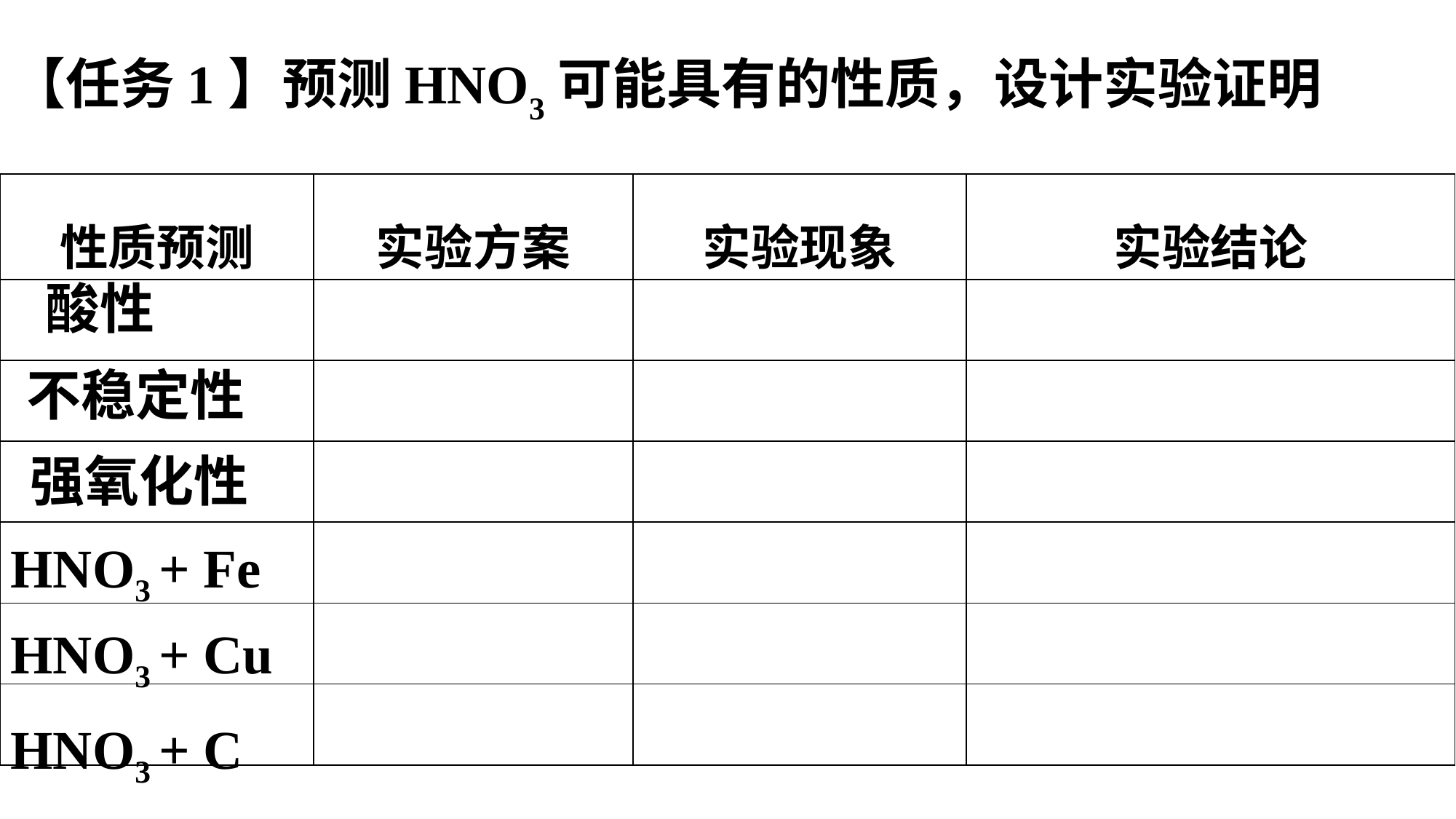

【任务1】预测HNO3可能具有的性质，设计实验证明
| 性质预测 | 实验方案 | 实验现象 | 实验结论 |
| --- | --- | --- | --- |
|  |  |  |  |
|  |  |  |  |
|  |  |  |  |
|  |  |  |  |
|  |  |  |  |
|  |  |  |  |
酸性
不稳定性
强氧化性
HNO3 + Fe
HNO3 + Cu
HNO3 + C